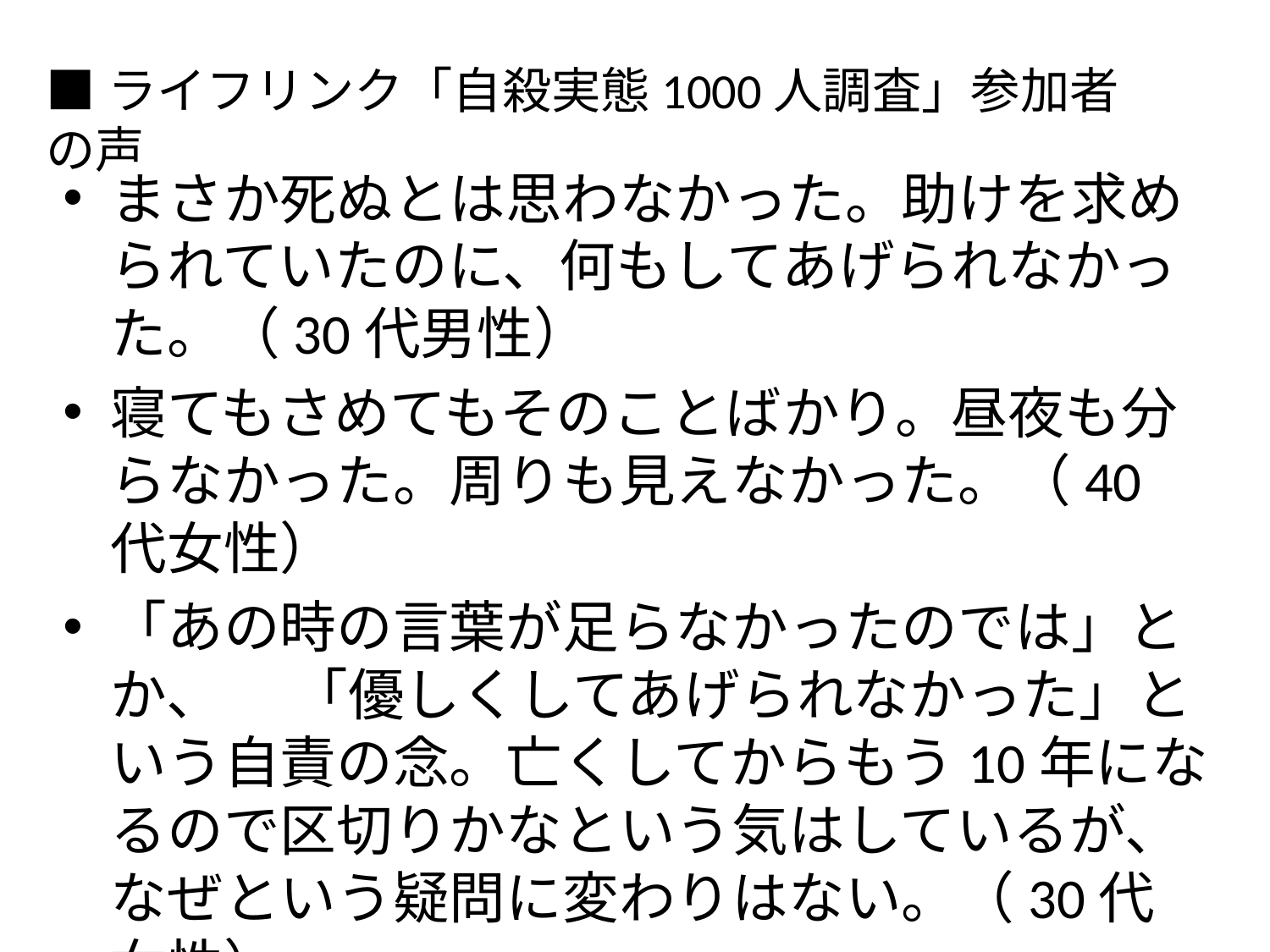

■ライフリンク「自殺実態1000人調査」参加者の声
まさか死ぬとは思わなかった。助けを求められていたのに、何もしてあげられなかった。（30代男性）
寝てもさめてもそのことばかり。昼夜も分らなかった。周りも見えなかった。（40代女性）
「あの時の言葉が足らなかったのでは」とか、　 「優しくしてあげられなかった」という自責の念。亡くしてからもう10年になるので区切りかなという気はしているが、なぜという疑問に変わりはない。（30代女性）